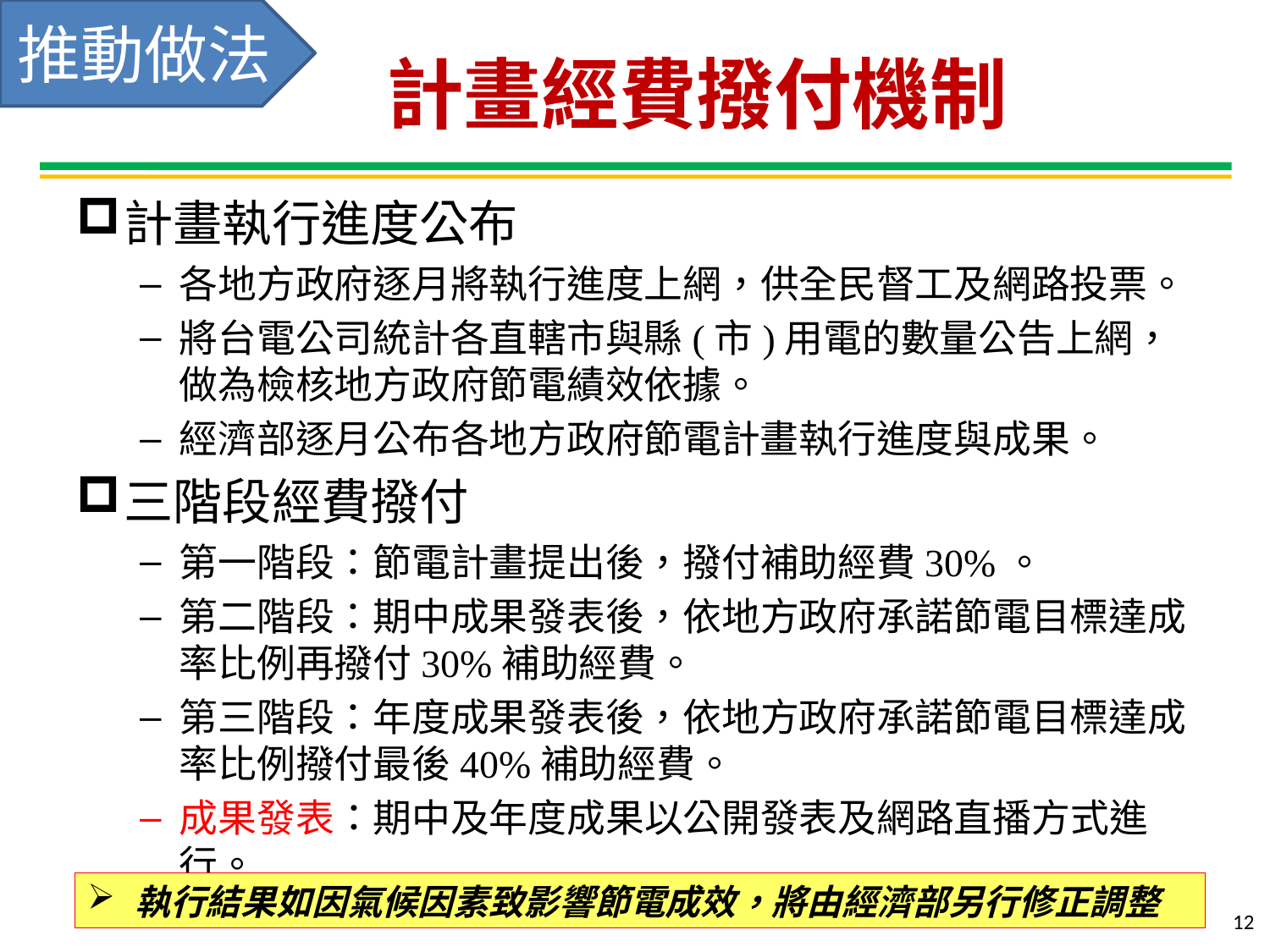

推動做法
# 計畫經費撥付機制
計畫執行進度公布
各地方政府逐月將執行進度上網，供全民督工及網路投票。
將台電公司統計各直轄市與縣(市)用電的數量公告上網，做為檢核地方政府節電績效依據。
經濟部逐月公布各地方政府節電計畫執行進度與成果。
三階段經費撥付
第一階段：節電計畫提出後，撥付補助經費30%。
第二階段：期中成果發表後，依地方政府承諾節電目標達成率比例再撥付30%補助經費。
第三階段：年度成果發表後，依地方政府承諾節電目標達成率比例撥付最後40%補助經費。
成果發表：期中及年度成果以公開發表及網路直播方式進行。

執行結果如因氣候因素致影響節電成效，將由經濟部另行修正調整
12